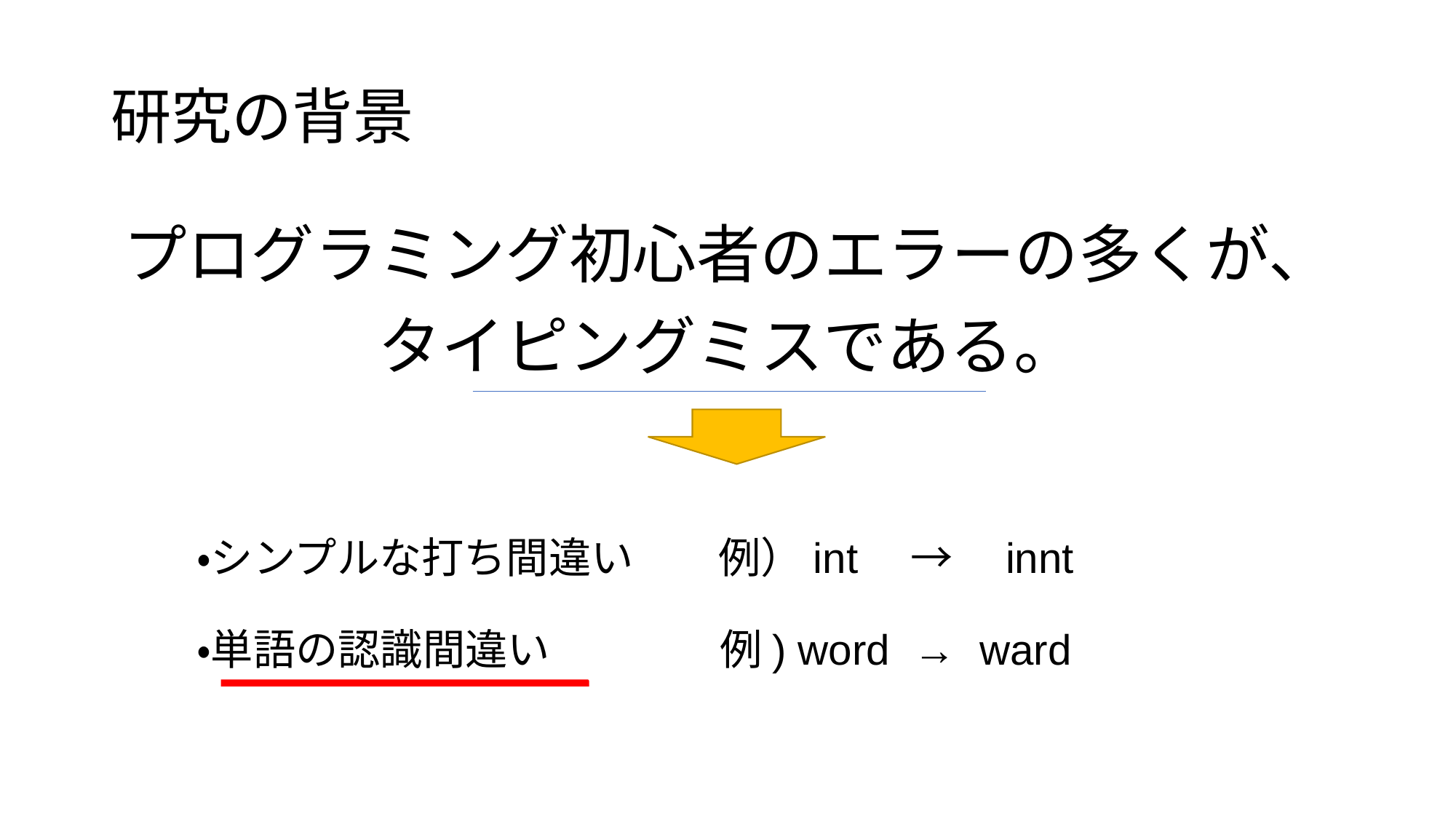

# 研究の背景
プログラミング初心者のエラーの多くが、タイピングミスである。

・シンプルな打ち間違い　　例）int　→　innt
・単語の認識間違い　　　　例) word  →  ward